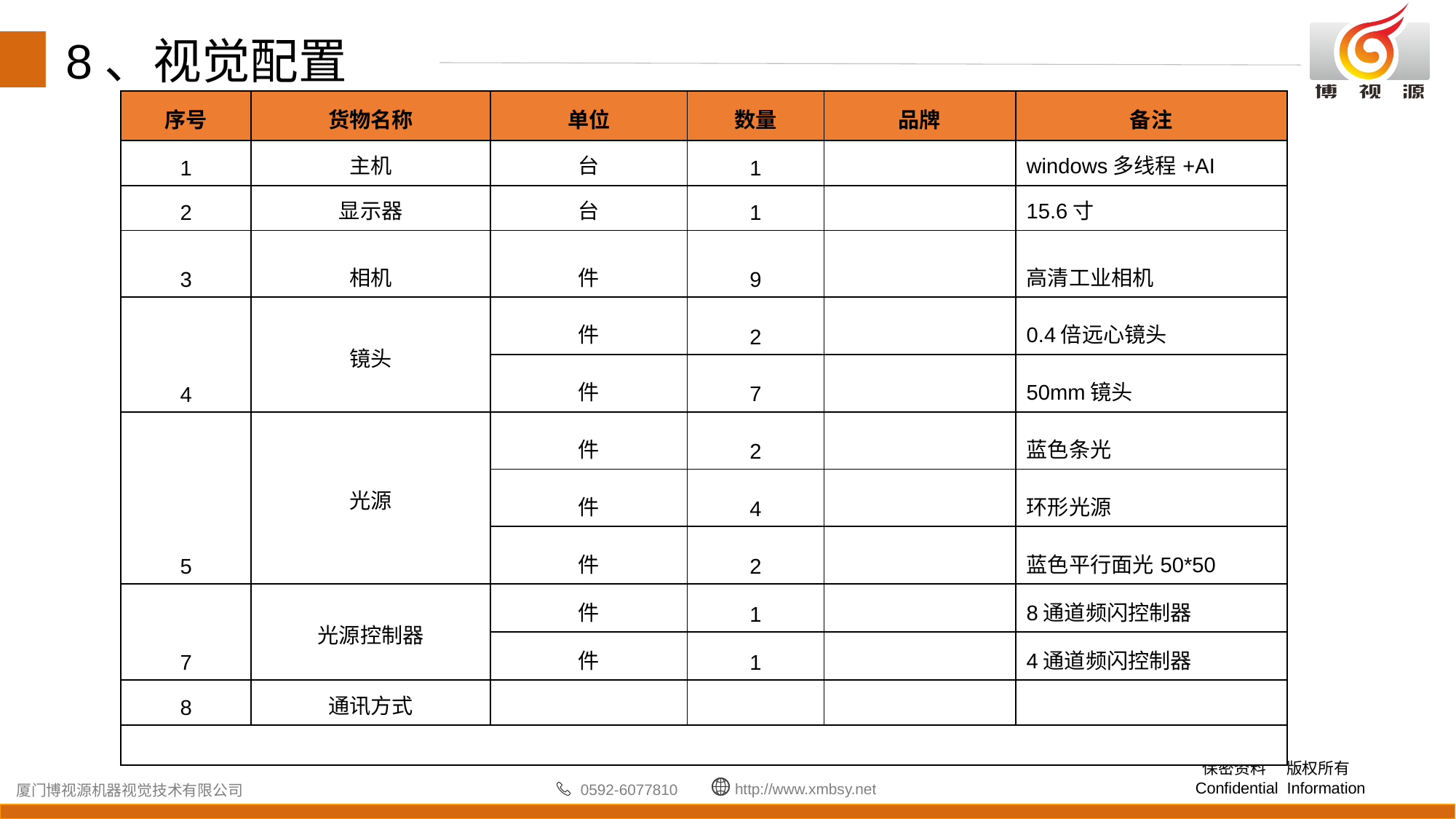

8、视觉配置
| 序号 | 货物名称 | 单位 | 数量 | 品牌 | 备注 |
| --- | --- | --- | --- | --- | --- |
| 1 | 主机 | 台 | 1 |  | windows多线程+AI |
| 2 | 显示器 | 台 | 1 |  | 15.6寸 |
| 3 | 相机 | 件 | 9 |  | 高清工业相机 |
| 4 | 镜头 | 件 | 2 |  | 0.4倍远心镜头 |
|  |  | 件 | 7 |  | 50mm镜头 |
| 5 | 光源 | 件 | 2 |  | 蓝色条光 |
|  |  | 件 | 4 |  | 环形光源 |
|  |  | 件 | 2 |  | 蓝色平行面光50\*50 |
| 7 | 光源控制器 | 件 | 1 |  | 8通道频闪控制器 |
|  |  | 件 | 1 |  | 4通道频闪控制器 |
| 8 | 通讯方式 |  |  |  |  |
|  |  |  |  |  |  |